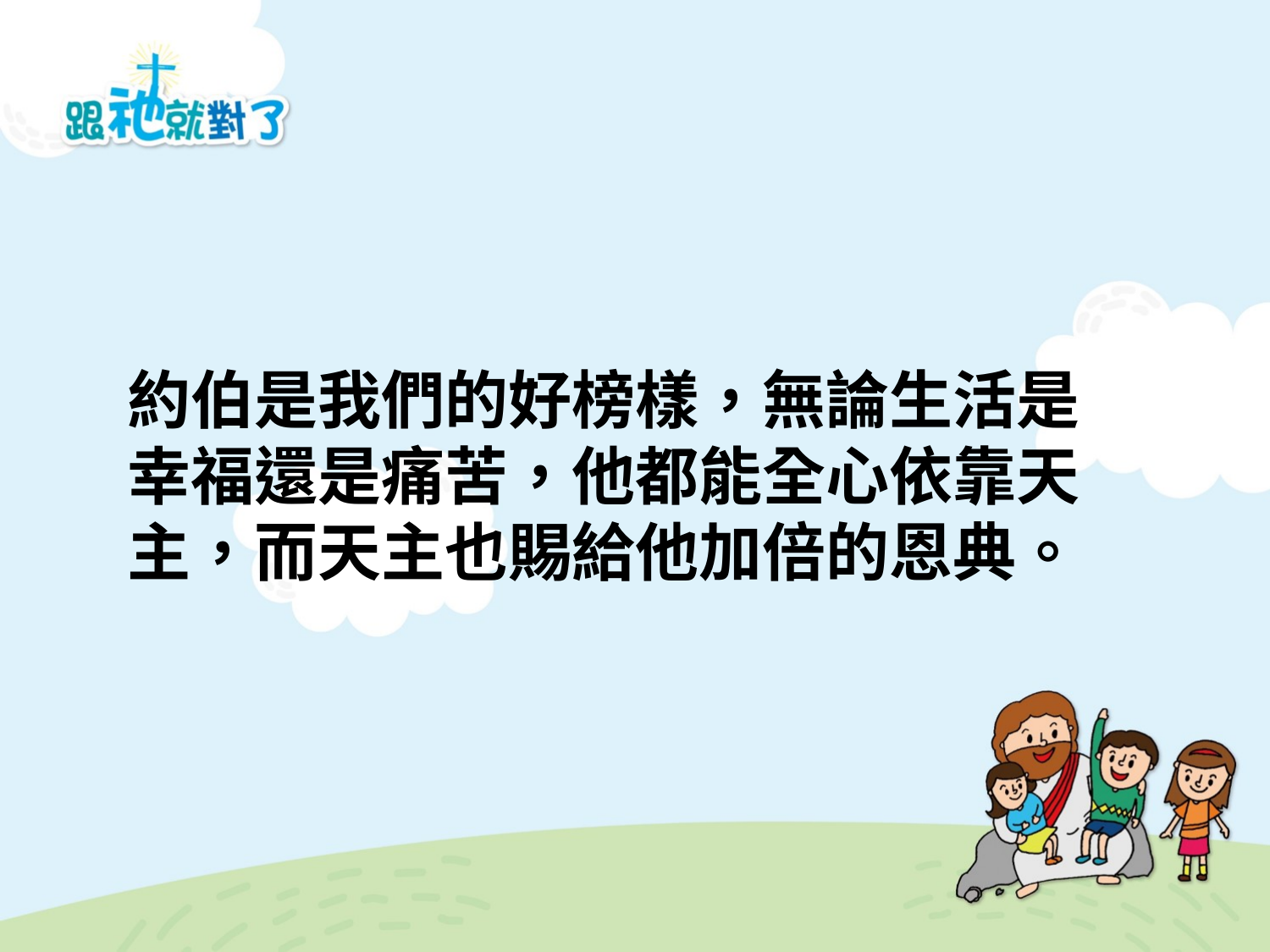

約伯是我們的好榜樣，無論生活是幸福還是痛苦，他都能全心依靠天主，而天主也賜給他加倍的恩典。